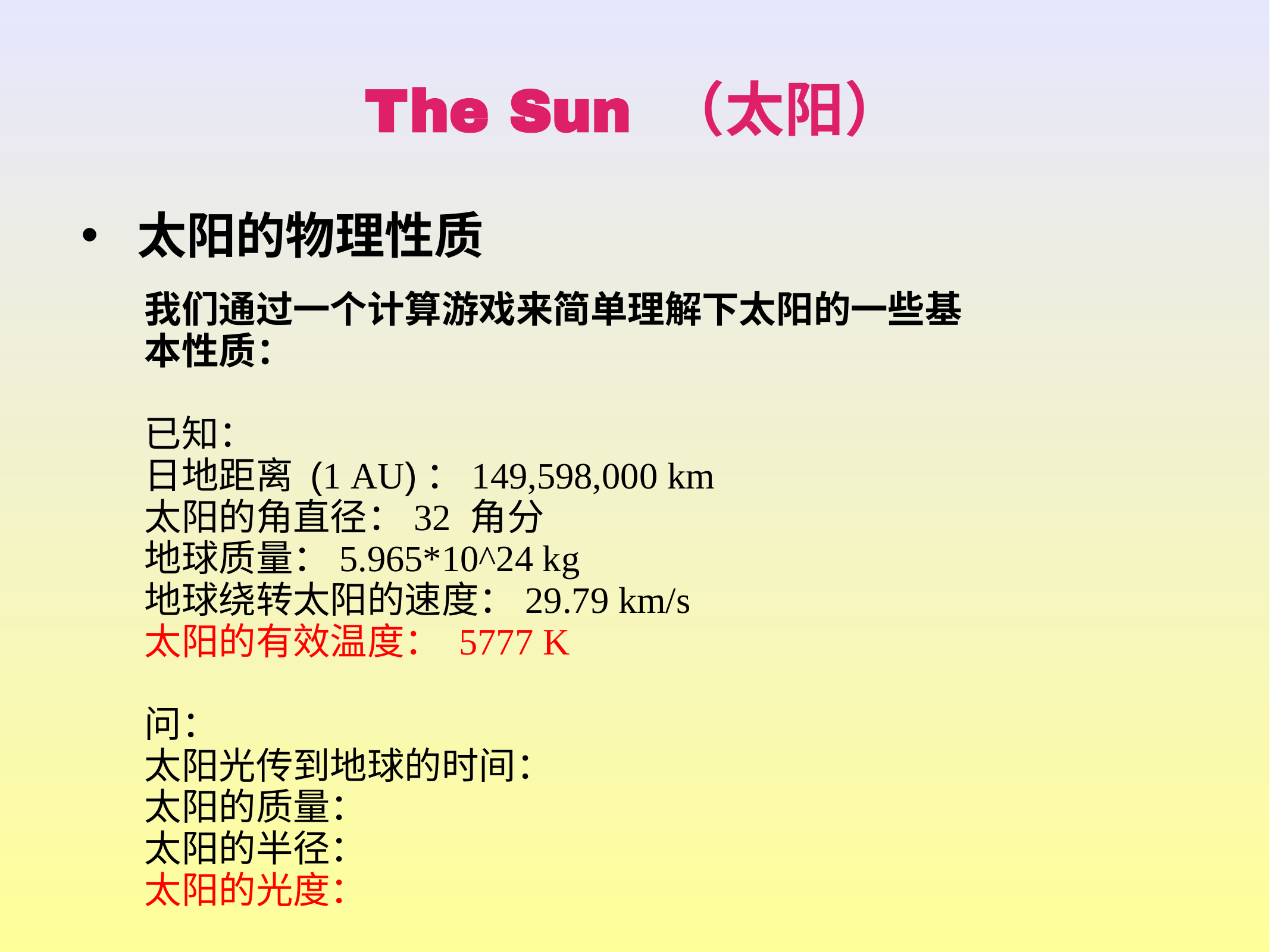

The Sun （太阳）
太阳的物理性质
我们通过一个计算游戏来简单理解下太阳的一些基本性质：

已知：
日地距离 (1 AU)：149,598,000 km
太阳的角直径：32 角分
地球质量：5.965*10^24 kg
地球绕转太阳的速度：29.79 km/s
太阳的有效温度： 5777 K

问：
太阳光传到地球的时间：
太阳的质量：
太阳的半径：
太阳的光度：